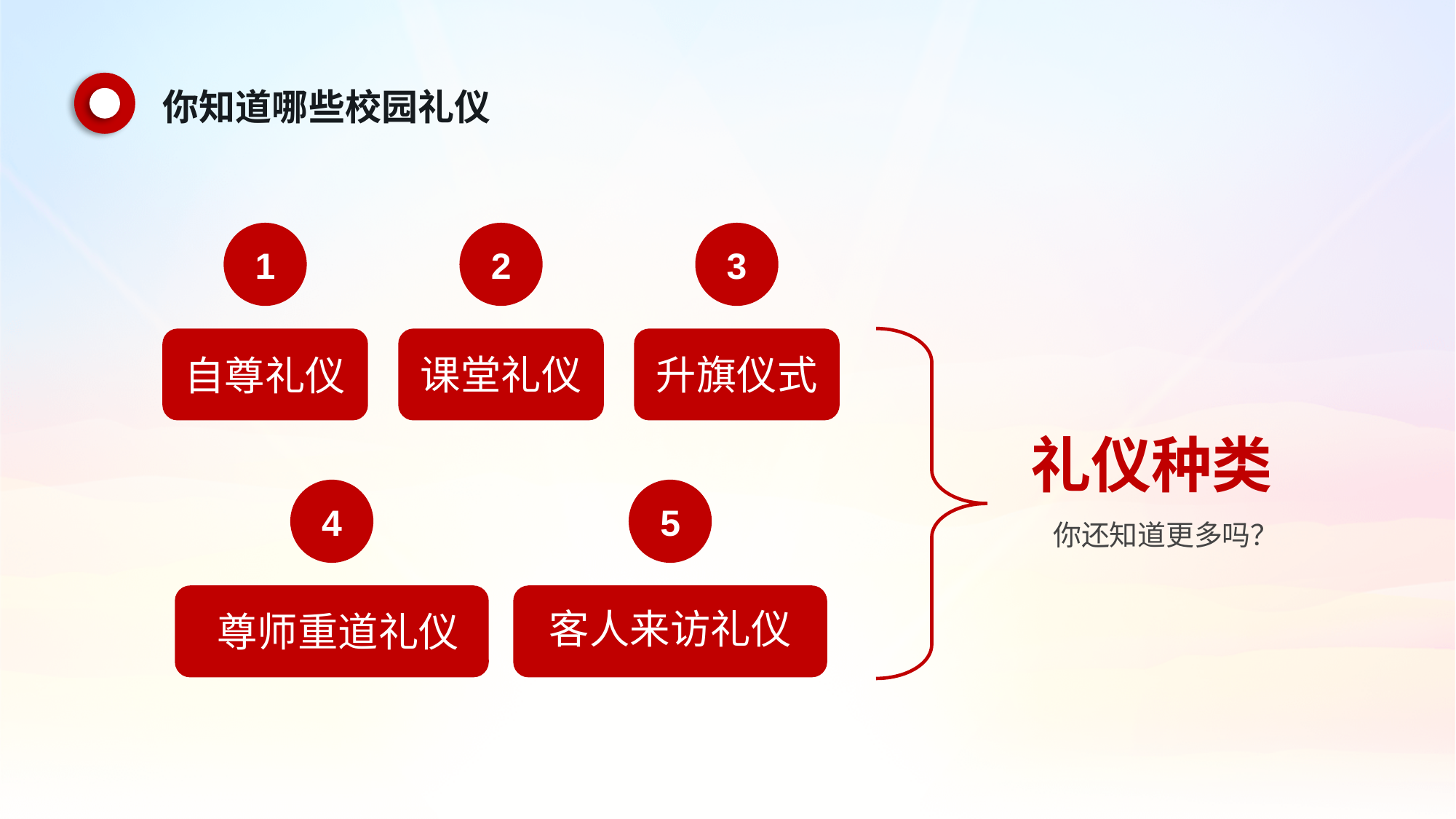

你知道哪些校园礼仪

1
2
3

课堂礼仪
升旗仪式
自尊礼仪
礼仪种类
4
5
你还知道更多吗？

客人来访礼仪
尊师重道礼仪